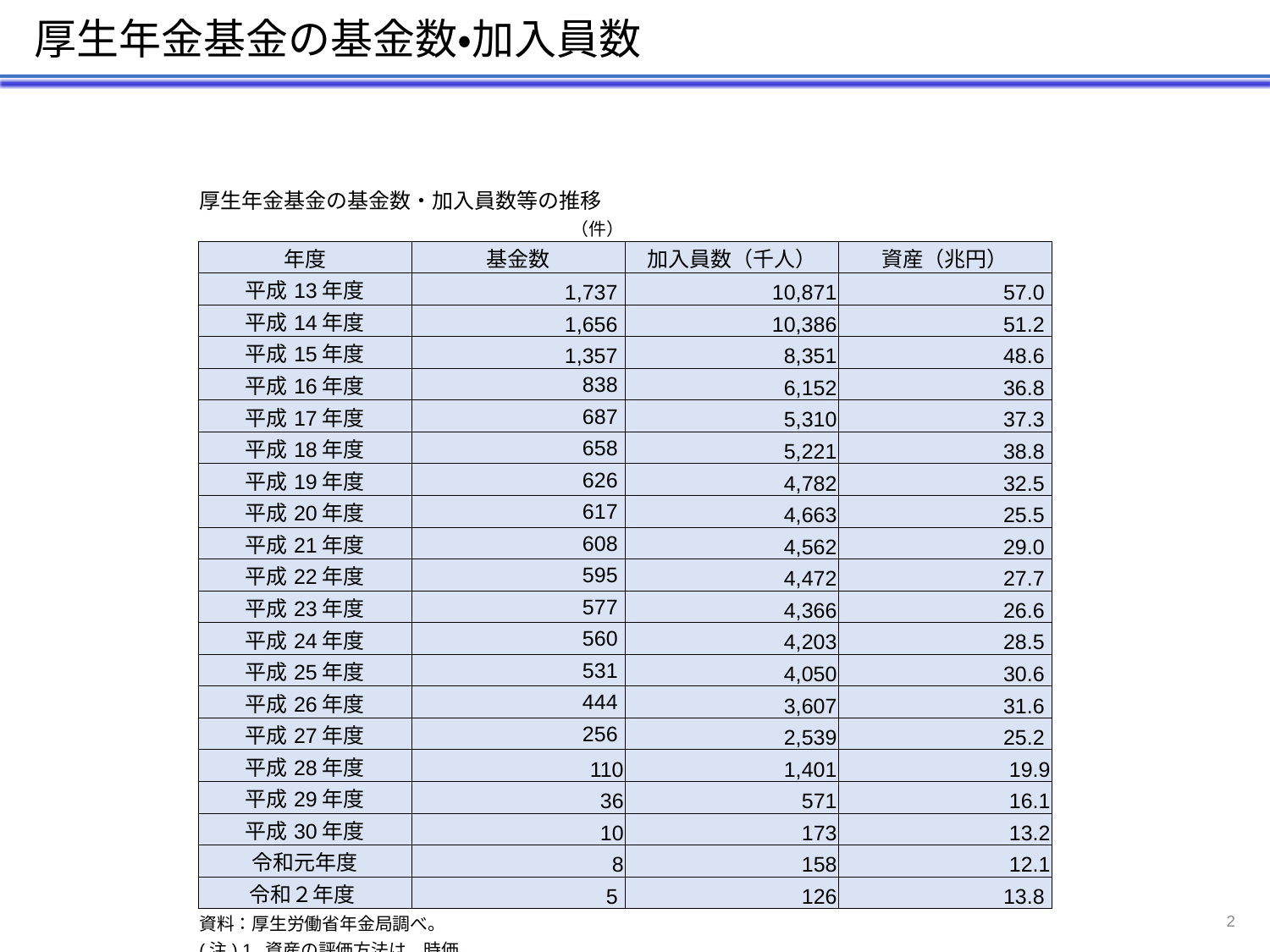

厚生年金基金の基金数・加入員数
|  |  |  |  |  |  |
| --- | --- | --- | --- | --- | --- |
|  | 厚生年金基金の基金数・加入員数等の推移 |  |  |  |  |
|  |  | （件） |  |  |  |
|  | 年度 | 基金数 | 加入員数（千人） | 資産（兆円） |  |
|  | 平成13年度 | 1,737 | 10,871 | 57.0 |  |
|  | 平成14年度 | 1,656 | 10,386 | 51.2 |  |
|  | 平成15年度 | 1,357 | 8,351 | 48.6 |  |
|  | 平成16年度 | 838 | 6,152 | 36.8 |  |
|  | 平成17年度 | 687 | 5,310 | 37.3 |  |
|  | 平成18年度 | 658 | 5,221 | 38.8 |  |
|  | 平成19年度 | 626 | 4,782 | 32.5 |  |
|  | 平成20年度 | 617 | 4,663 | 25.5 |  |
|  | 平成21年度 | 608 | 4,562 | 29.0 |  |
|  | 平成22年度 | 595 | 4,472 | 27.7 |  |
|  | 平成23年度 | 577 | 4,366 | 26.6 |  |
|  | 平成24年度 | 560 | 4,203 | 28.5 |  |
|  | 平成25年度 | 531 | 4,050 | 30.6 |  |
|  | 平成26年度 | 444 | 3,607 | 31.6 |  |
|  | 平成27年度 | 256 | 2,539 | 25.2 |  |
|  | 平成28年度 | 110 | 1,401 | 19.9 |  |
|  | 平成29年度 | 36 | 571 | 16.1 |  |
|  | 平成30年度 | 10 | 173 | 13.2 |  |
|  | 令和元年度 | 8 | 158 | 12.1 |  |
|  | 令和２年度 | 5 | 126 | 13.8 |  |
|  | 資料：厚生労働省年金局調べ。 |  |  |  |  |
|  | (注) 1. 資産の評価方法は、時価。 |  |  |  |  |
|  | 2. 資産残高には企業年金連合会分を含む。 |  |  |  |  |
2